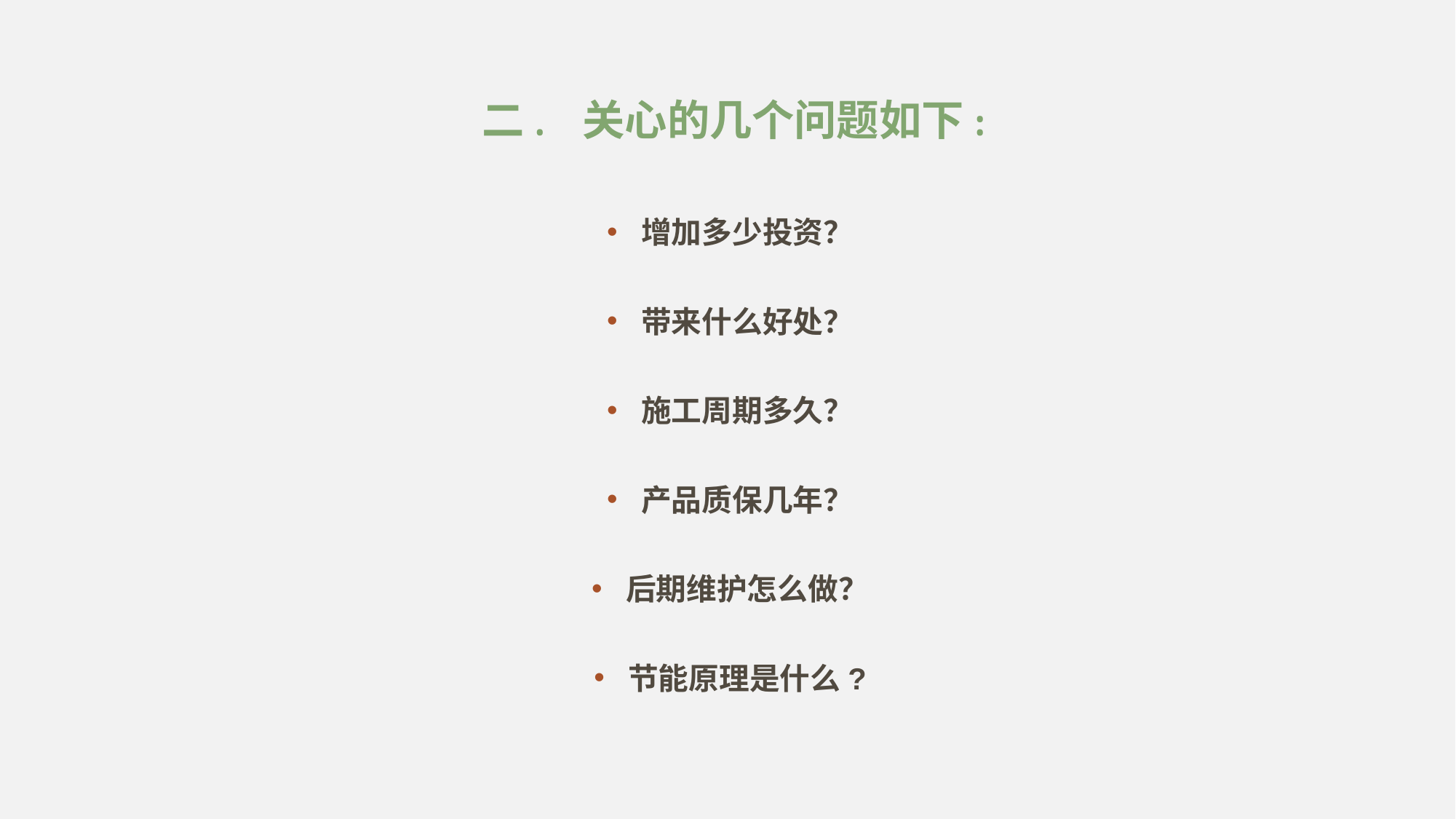

增加多少投资？
带来什么好处？
施工周期多久？
产品质保几年？
后期维护怎么做？
节能原理是什么?
二.   关心的几个问题如下: